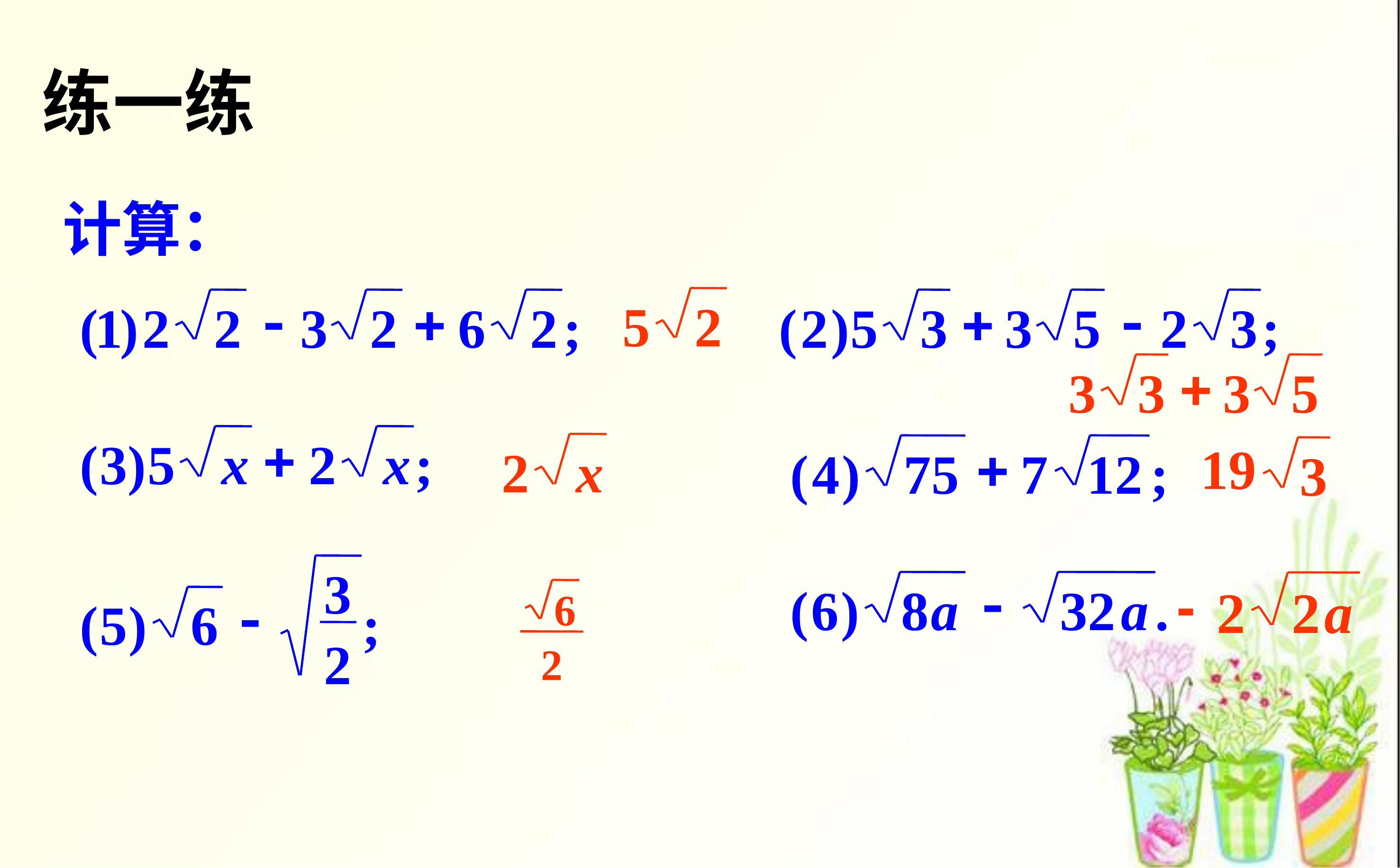

练一练
计算：

−
+

(
1
)
2
2
3
2
6
2
;

+
−

(
2
)
5
3
3
5
2
3
;

5
2

+

3
3
3
5

+

(
3
)
5
x
2
x
;

+

(
4
)
75
7
12
;

2
x

19

3

3
−

(
5
)
6
;

2

−

(
6
)
8
a
32
a
.

-

2
2
a

6

2